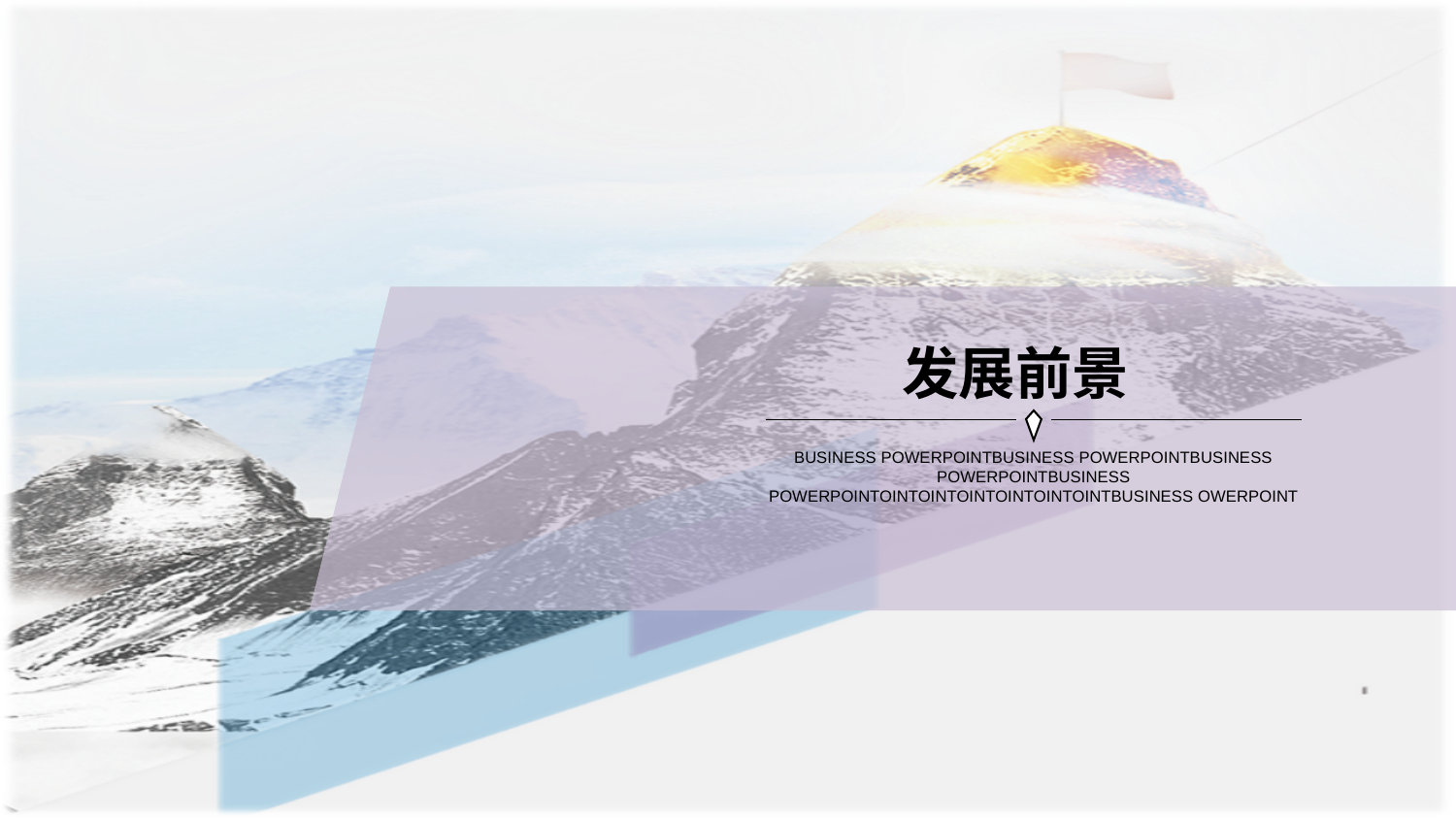

发展前景

BUSINESS POWERPOINTBUSINESS POWERPOINTBUSINESS POWERPOINTBUSINESS POWERPOINTOINTOINTOINTOINTOINTOINTBUSINESS OWERPOINT